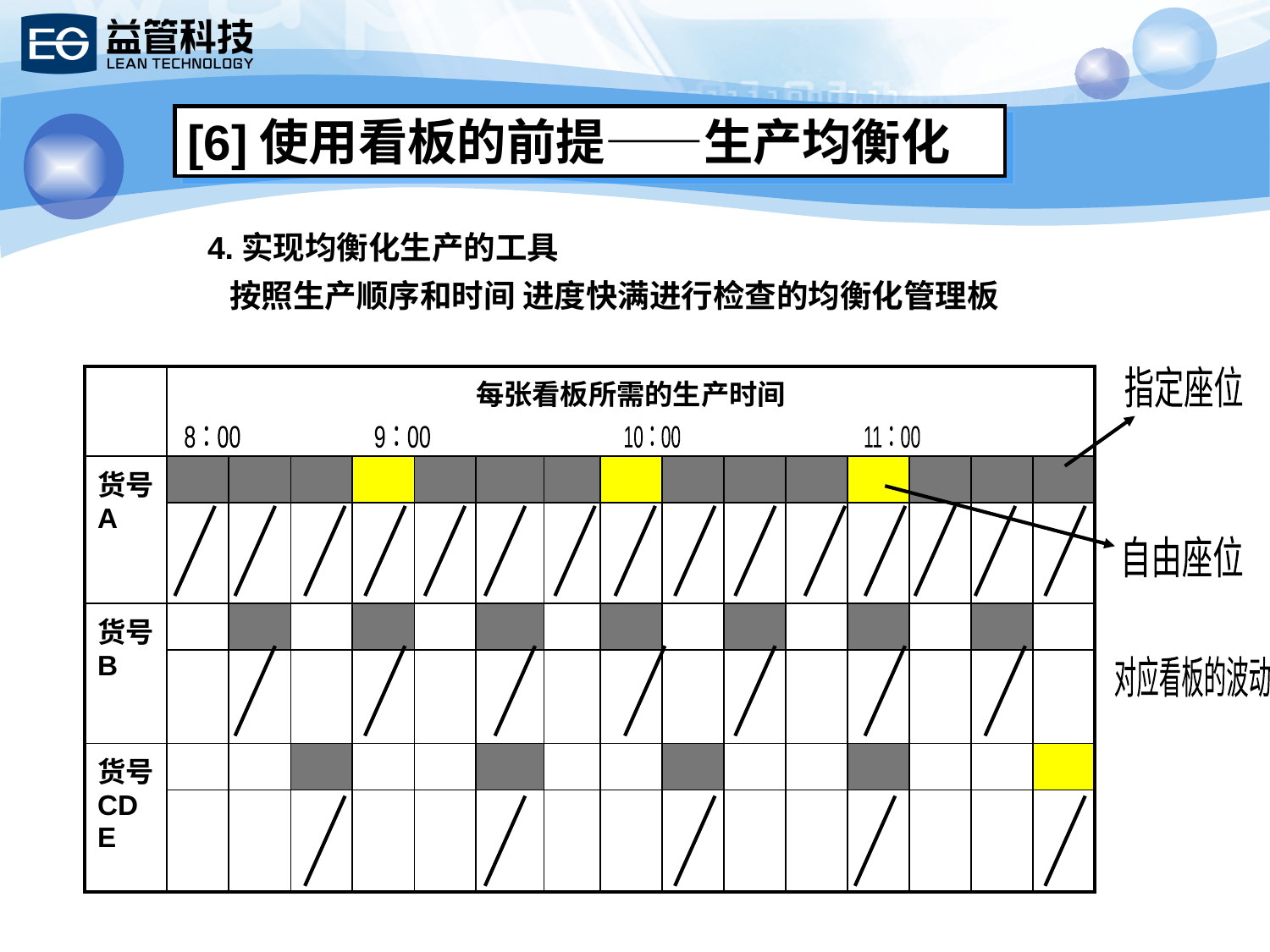

[6]使用看板的前提——生产均衡化
4.实现均衡化生产的工具
  按照生产顺序和时间 进度快满进行检查的均衡化管理板
|  | 每张看板所需的生产时间 |  |  |  |  |  |  |  |  |  |  |  |  |  |  |
| --- | --- | --- | --- | --- | --- | --- | --- | --- | --- | --- | --- | --- | --- | --- | --- |
| 货号A |  |  |  |  |  |  |  |  |  |  |  |  |  |  |  |
|  |  |  |  |  |  |  |  |  |  |  |  |  |  |  |  |
| 货号B |  |  |  |  |  |  |  |  |  |  |  |  |  |  |  |
|  |  |  |  |  |  |  |  |  |  |  |  |  |  |  |  |
| 货号CDE |  |  |  |  |  |  |  |  |  |  |  |  |  |  |  |
|  |  |  |  |  |  |  |  |  |  |  |  |  |  |  |  |
指定座位

8：00
9：00
10：00
11：00

自由座位

对应看板的波动